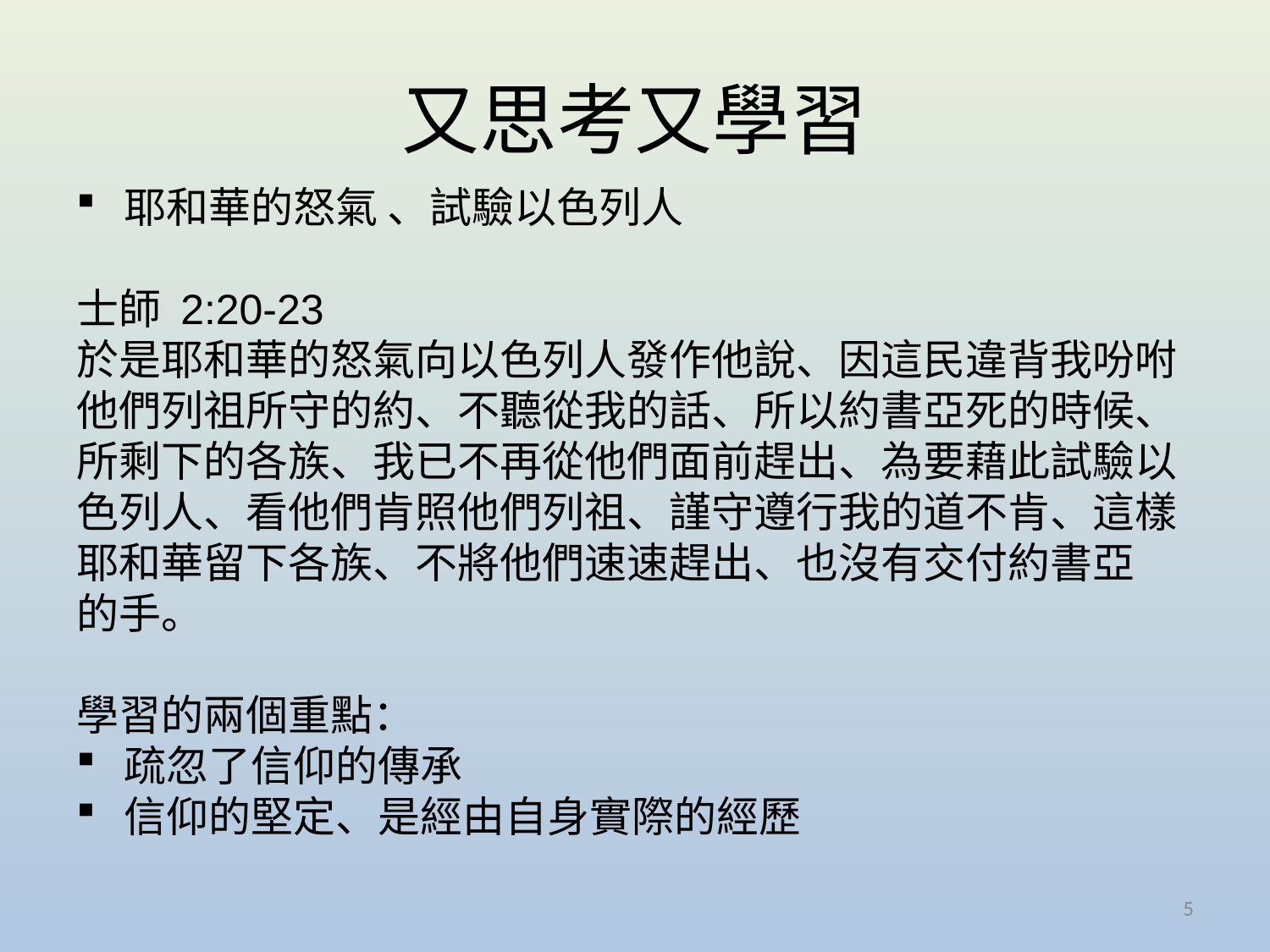

# 又思考又學習
耶和華的怒氣 、試驗以色列人

士師 2:20-23
於是耶和華的怒氣向以色列人發作他說、因這民違背我吩咐
他們列祖所守的約、不聽從我的話、所以約書亞死的時候、
所剩下的各族、我已不再從他們面前趕出、為要藉此試驗以
色列人、看他們肯照他們列祖、謹守遵行我的道不肯、這樣
耶和華留下各族、不將他們速速趕出、也沒有交付約書亞
的手。
學習的兩個重點：
疏忽了信仰的傳承
信仰的堅定、是經由自身實際的經歷
5